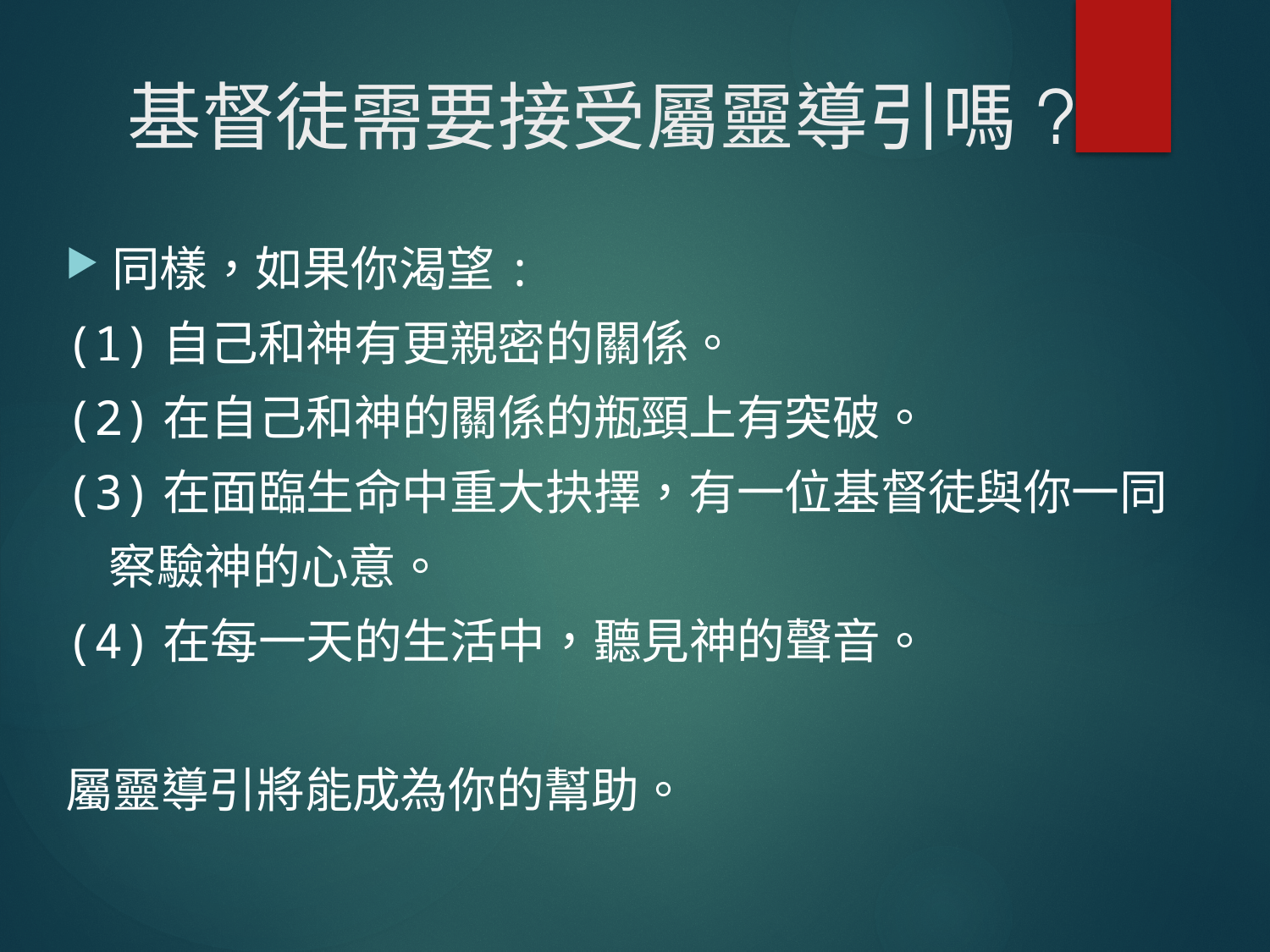

# 基督徒需要接受屬靈導引嗎?
同樣，如果你渴望:
(1)自己和神有更親密的關係。
(2)在自己和神的關係的瓶頸上有突破。
(3)在面臨生命中重大抉擇，有一位基督徒與你一同
   察驗神的心意。
(4)在每一天的生活中，聽見神的聲音。

屬靈導引將能成為你的幫助。